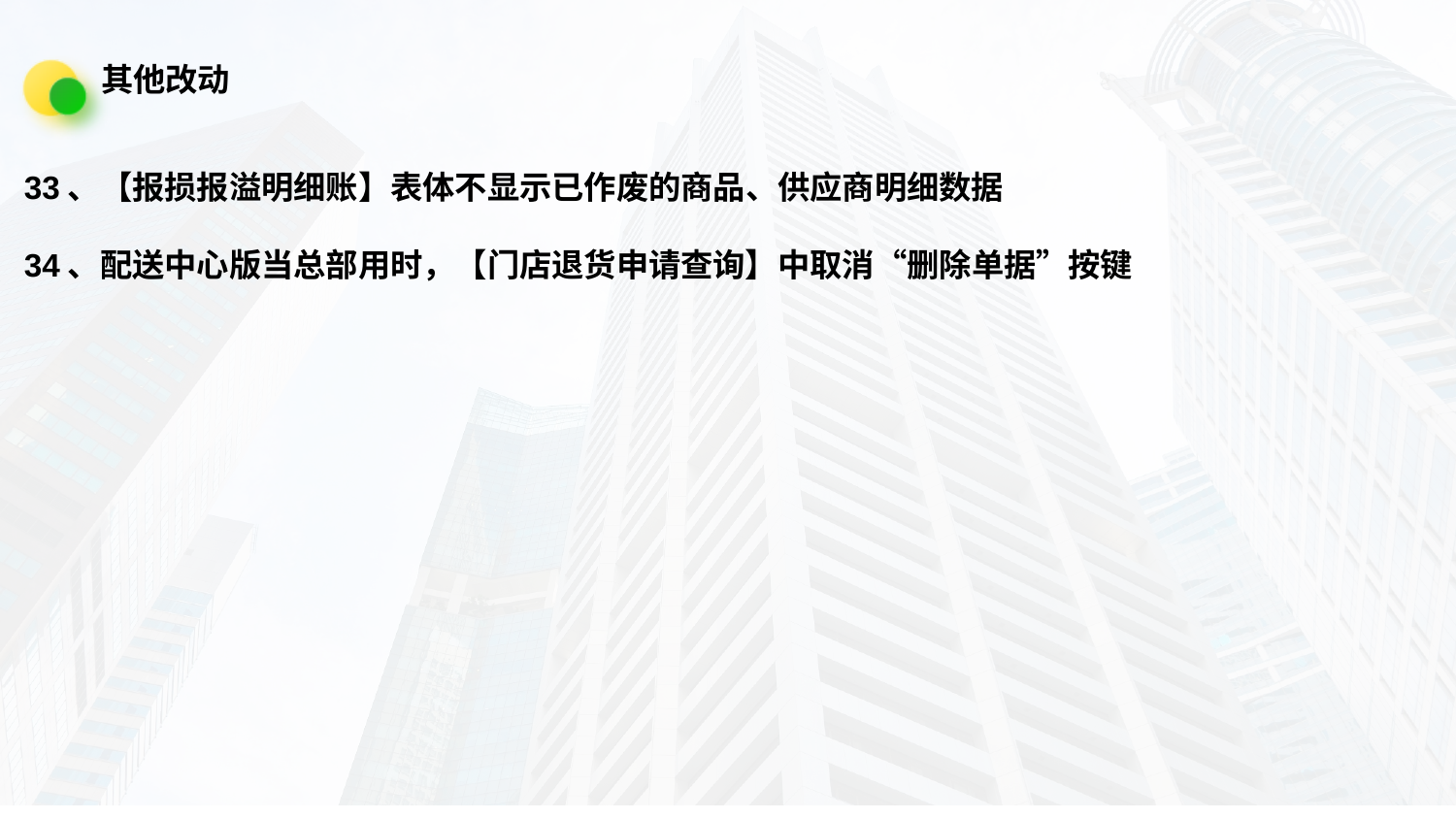

其他改动

33、【报损报溢明细账】表体不显示已作废的商品、供应商明细数据

34、配送中心版当总部用时，【门店退货申请查询】中取消“删除单据”按键